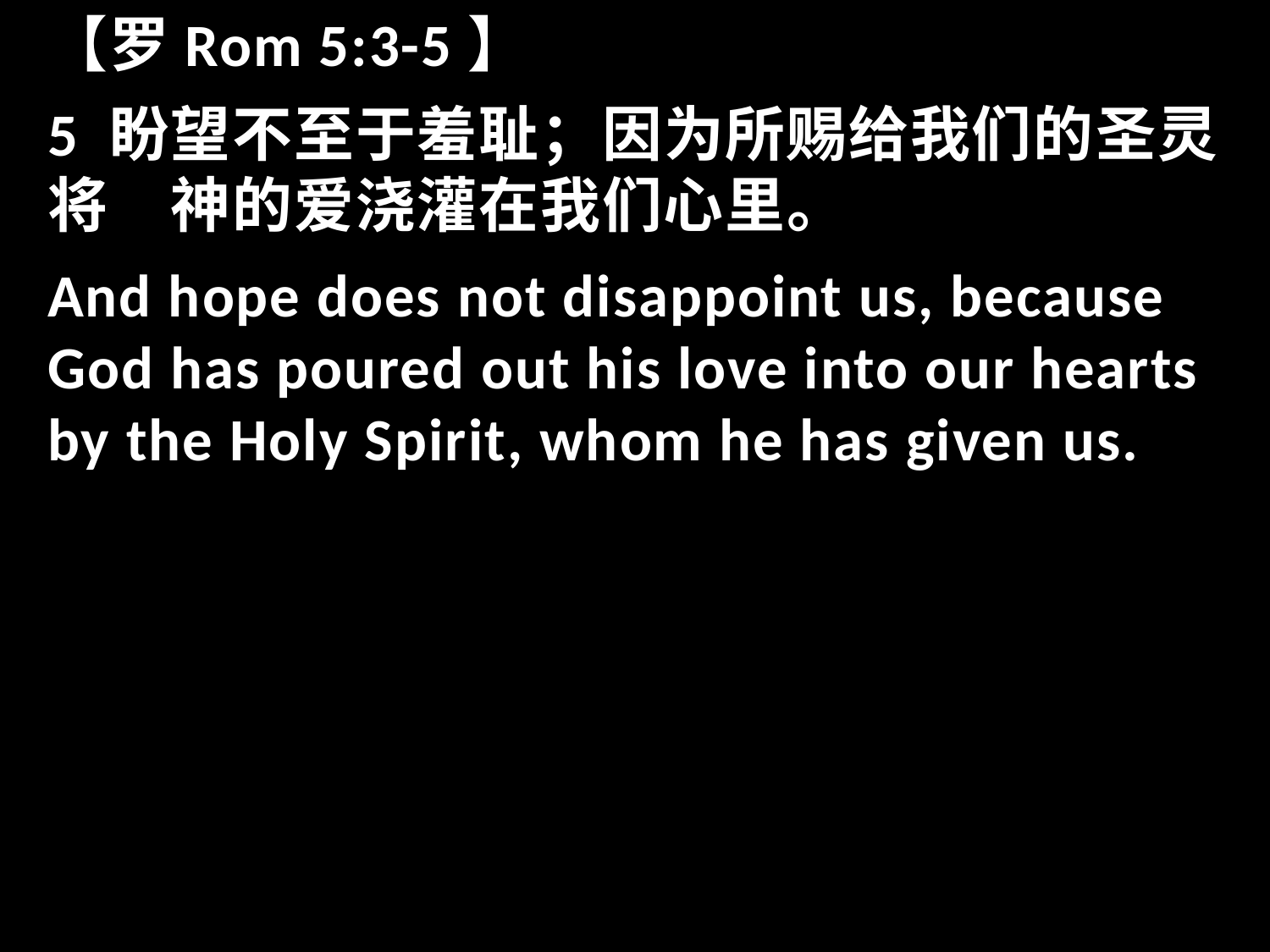

【罗Rom 5:3-5】
5 盼望不至于羞耻；因为所赐给我们的圣灵将　神的爱浇灌在我们心里。
And hope does not disappoint us, because God has poured out his love into our hearts by the Holy Spirit, whom he has given us.